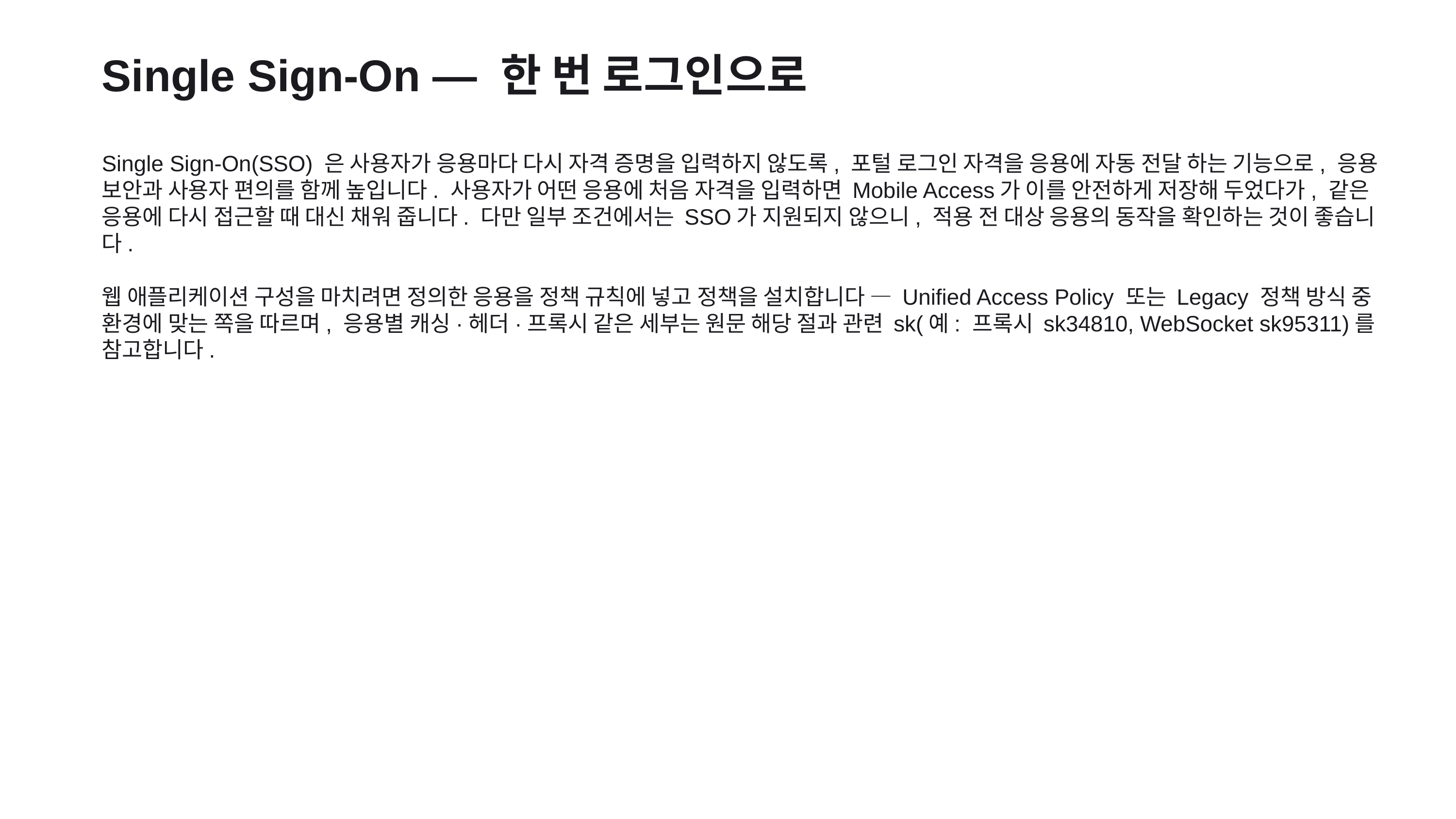

Single Sign-On — 한 번 로그인으로
Single Sign-On(SSO) 은 사용자가 응용마다 다시 자격 증명을 입력하지 않도록, 포털 로그인 자격을 응용에 자동 전달 하는 기능으로, 응용 보안과 사용자 편의를 함께 높입니다. 사용자가 어떤 응용에 처음 자격을 입력하면 Mobile Access가 이를 안전하게 저장해 두었다가, 같은 응용에 다시 접근할 때 대신 채워 줍니다. 다만 일부 조건에서는 SSO가 지원되지 않으니, 적용 전 대상 응용의 동작을 확인하는 것이 좋습니다.

웹 애플리케이션 구성을 마치려면 정의한 응용을 정책 규칙에 넣고 정책을 설치합니다 — Unified Access Policy 또는 Legacy 정책 방식 중 환경에 맞는 쪽을 따르며, 응용별 캐싱·헤더·프록시 같은 세부는 원문 해당 절과 관련 sk(예: 프록시 sk34810, WebSocket sk95311)를 참고합니다.